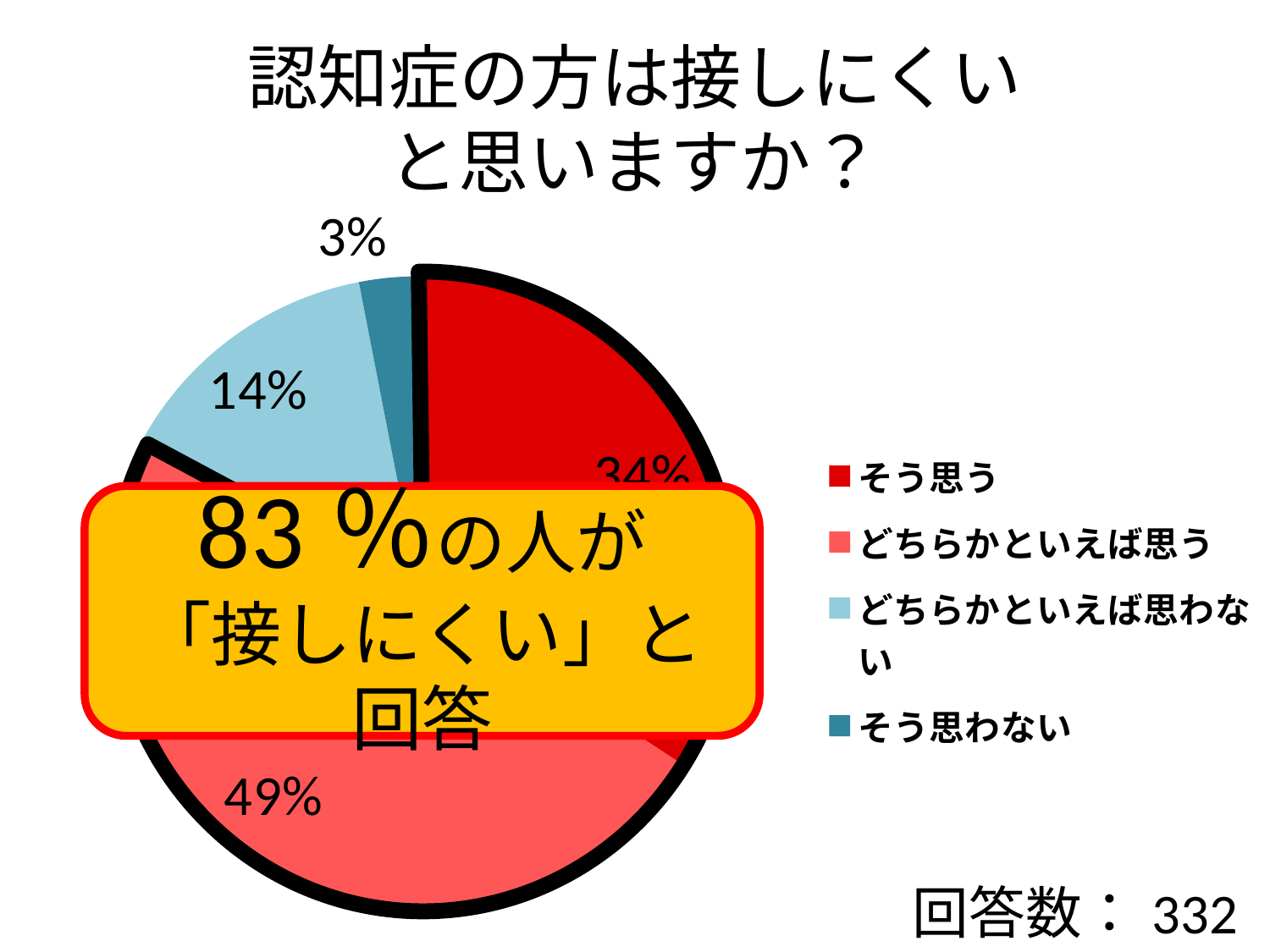

# 認知症の方は接しにくい と思いますか？

### Chart

| Category |  |
|---|---|
| そう思う | 112.0 |
| どちらかといえば思う | 160.0 |
| どちらかといえば思わない | 45.0 |
| そう思わない | 10.0 |
83％の人が
「接しにくい」と回答
回答数：332票